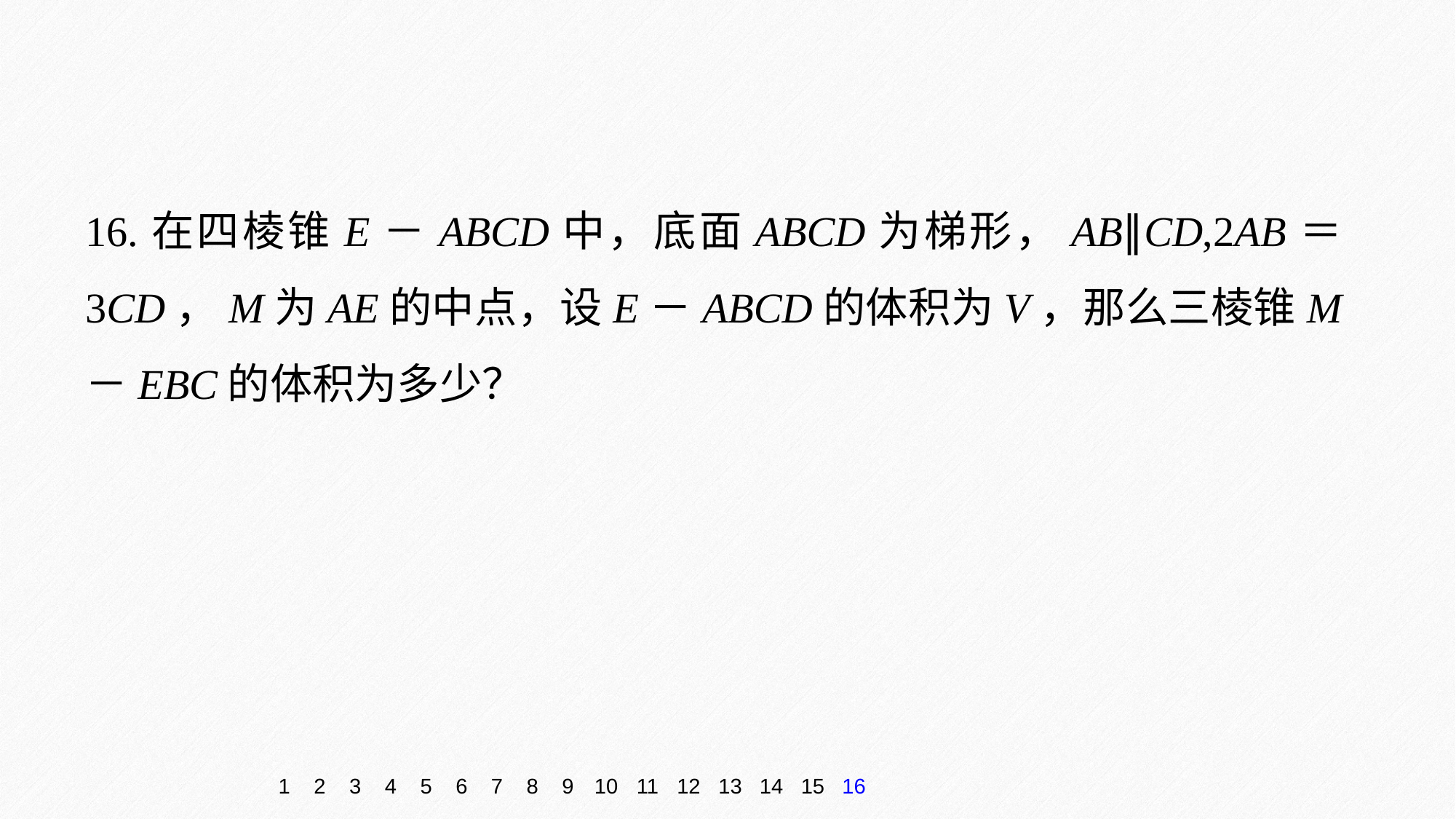

16.在四棱锥E－ABCD中，底面ABCD为梯形，AB∥CD,2AB＝3CD，M为AE的中点，设E－ABCD的体积为V，那么三棱锥M－EBC的体积为多少？
1
2
3
4
5
6
7
8
9
10
11
12
13
14
15
16